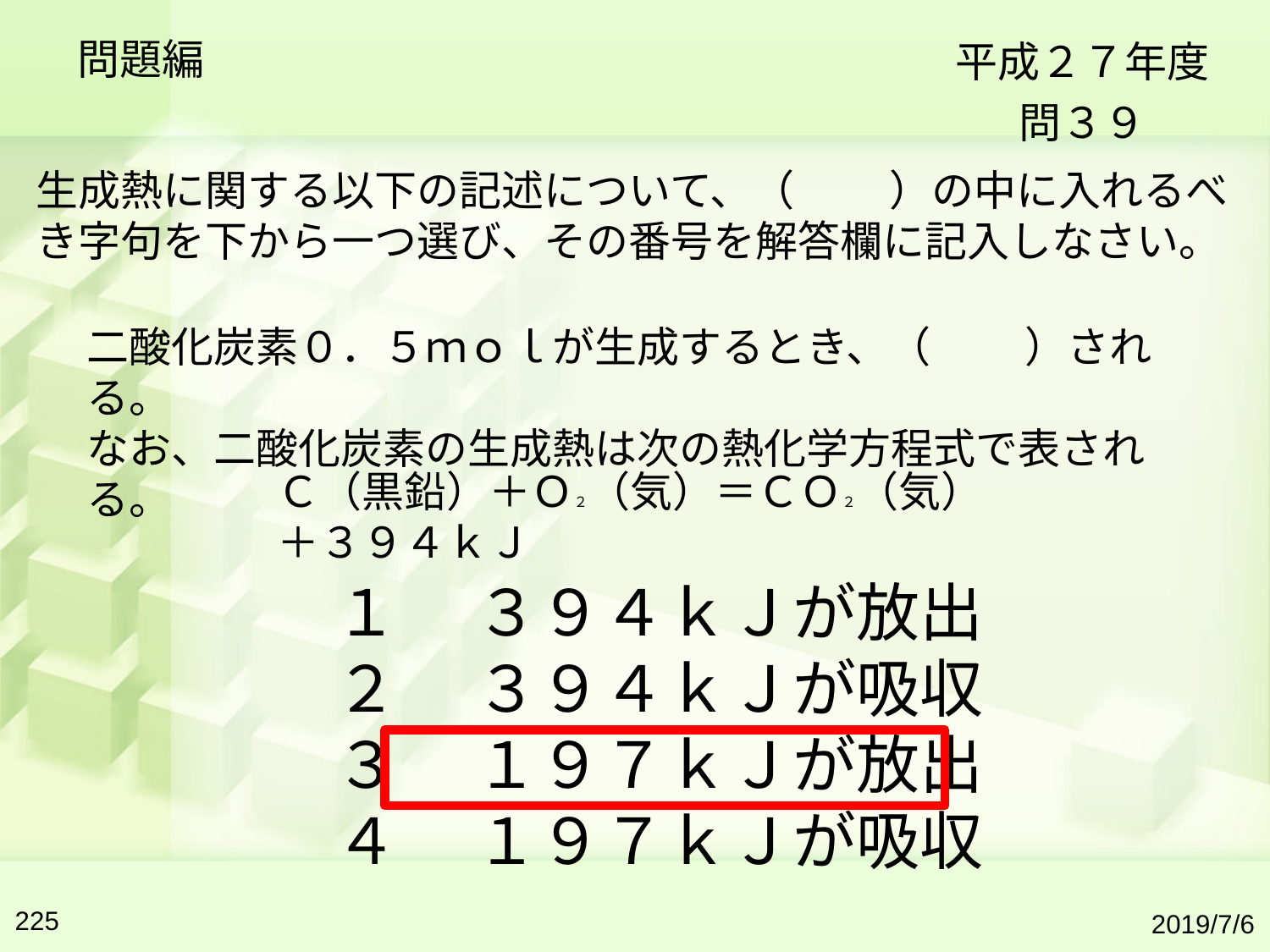

問題編
平成２７年度
問３９
生成熱に関する以下の記述について、（ 　　）の中に入れるべき字句を下から一つ選び、その番号を解答欄に記入しなさい。
二酸化炭素０．５ｍｏｌが生成するとき、（　　 ）される。
なお、二酸化炭素の生成熱は次の熱化学方程式で表される。
Ｃ（黒鉛）＋Ｏ２（気）＝ＣＯ２（気）＋３９４ｋＪ
１ 　３９４ｋＪが放出
２ 　３９４ｋＪが吸収
３ 　１９７ｋＪが放出
４ 　１９７ｋＪが吸収

225
2019/7/6